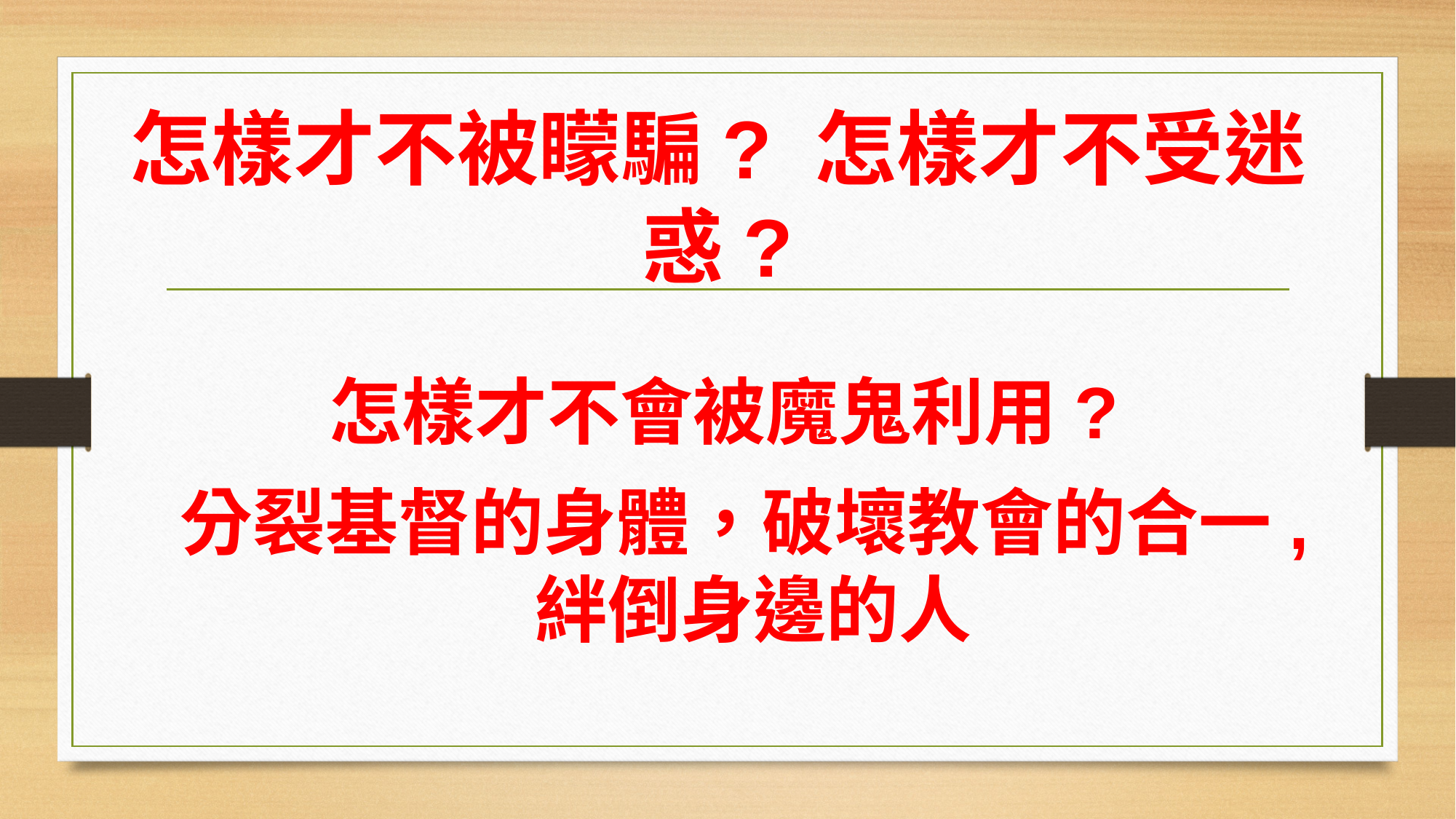

# 怎樣才不被矇騙? 怎樣才不受迷惑?
怎樣才不會被魔鬼利用?
分裂基督的身體，破壞教會的合一, 絆倒身邊的人